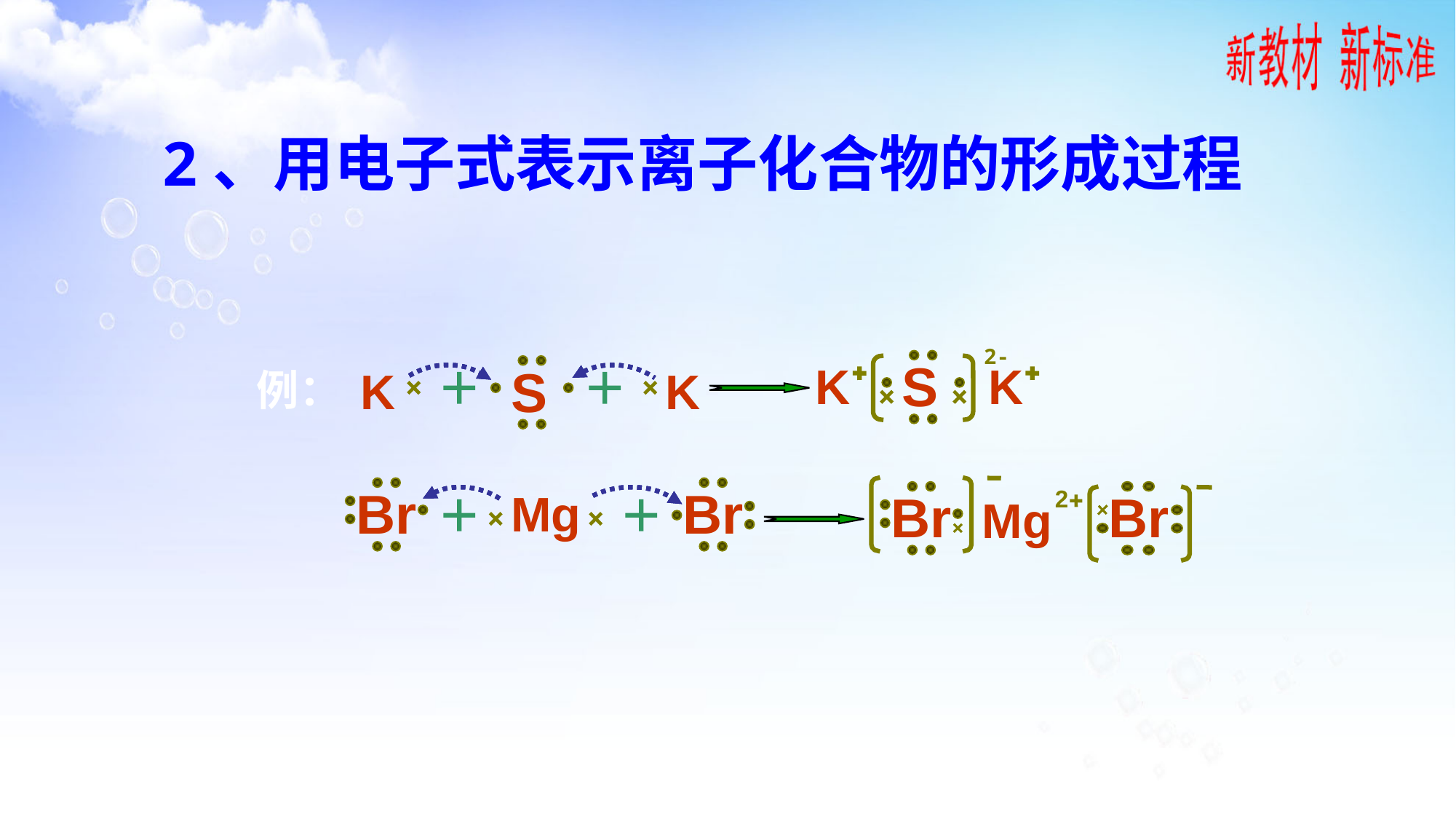

2、用电子式表示离子化合物的形成过程
2-

S

 K

 K

S

 K

K

例：

Br

Br

Mg

Br

2

Mg
Br